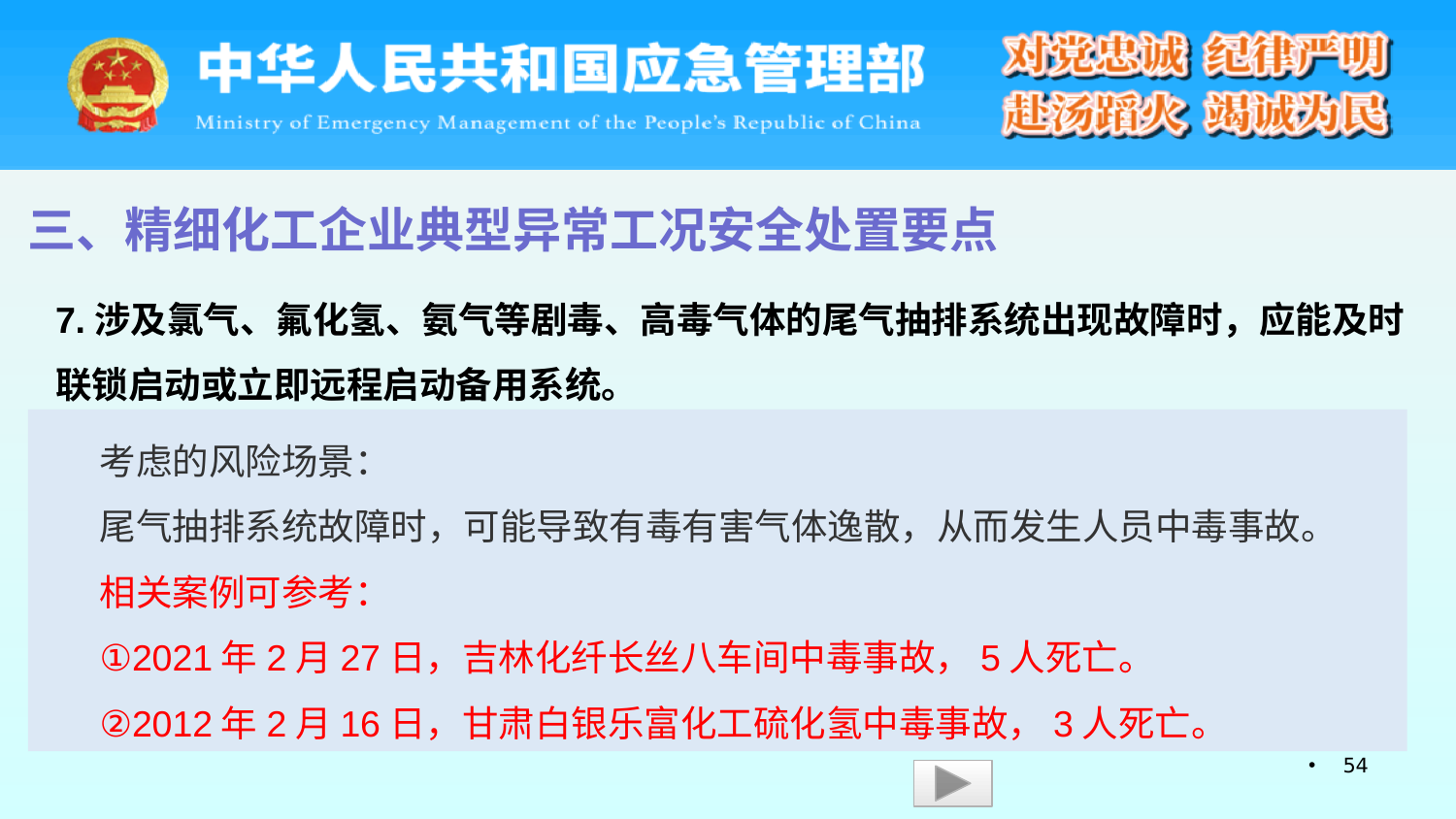

三、精细化工企业典型异常工况安全处置要点
7.涉及氯气、氟化氢、氨气等剧毒、高毒气体的尾气抽排系统出现故障时，应能及时联锁启动或立即远程启动备用系统。
考虑的风险场景：
尾气抽排系统故障时，可能导致有毒有害气体逸散，从而发生人员中毒事故。
相关案例可参考：
①2021年2月27日，吉林化纤长丝八车间中毒事故，5人死亡。
②2012年2月16日，甘肃白银乐富化工硫化氢中毒事故，3人死亡。
54